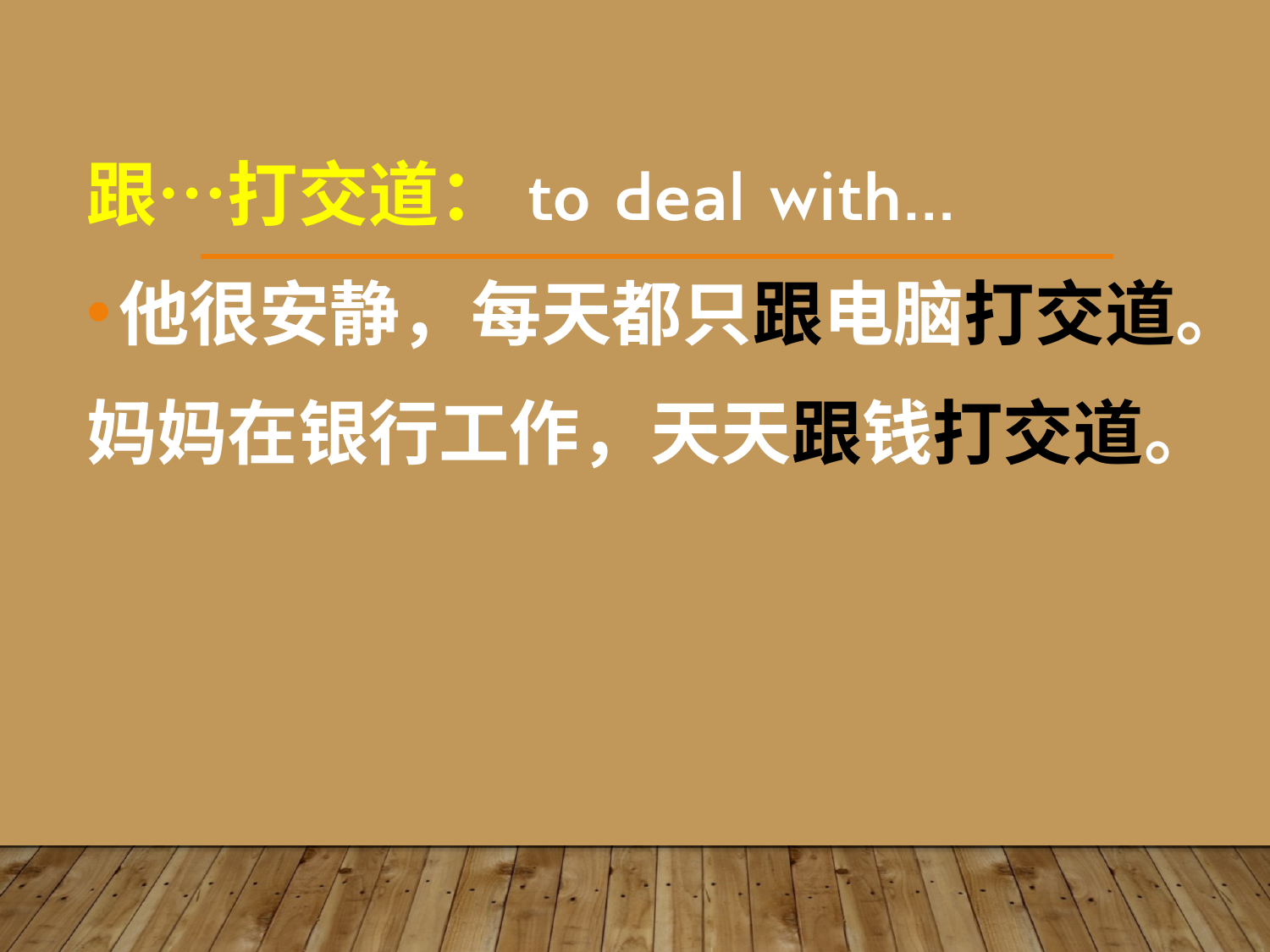

跟…打交道：to deal with…
他很安静，每天都只跟电脑打交道。
妈妈在银行工作，天天跟钱打交道。